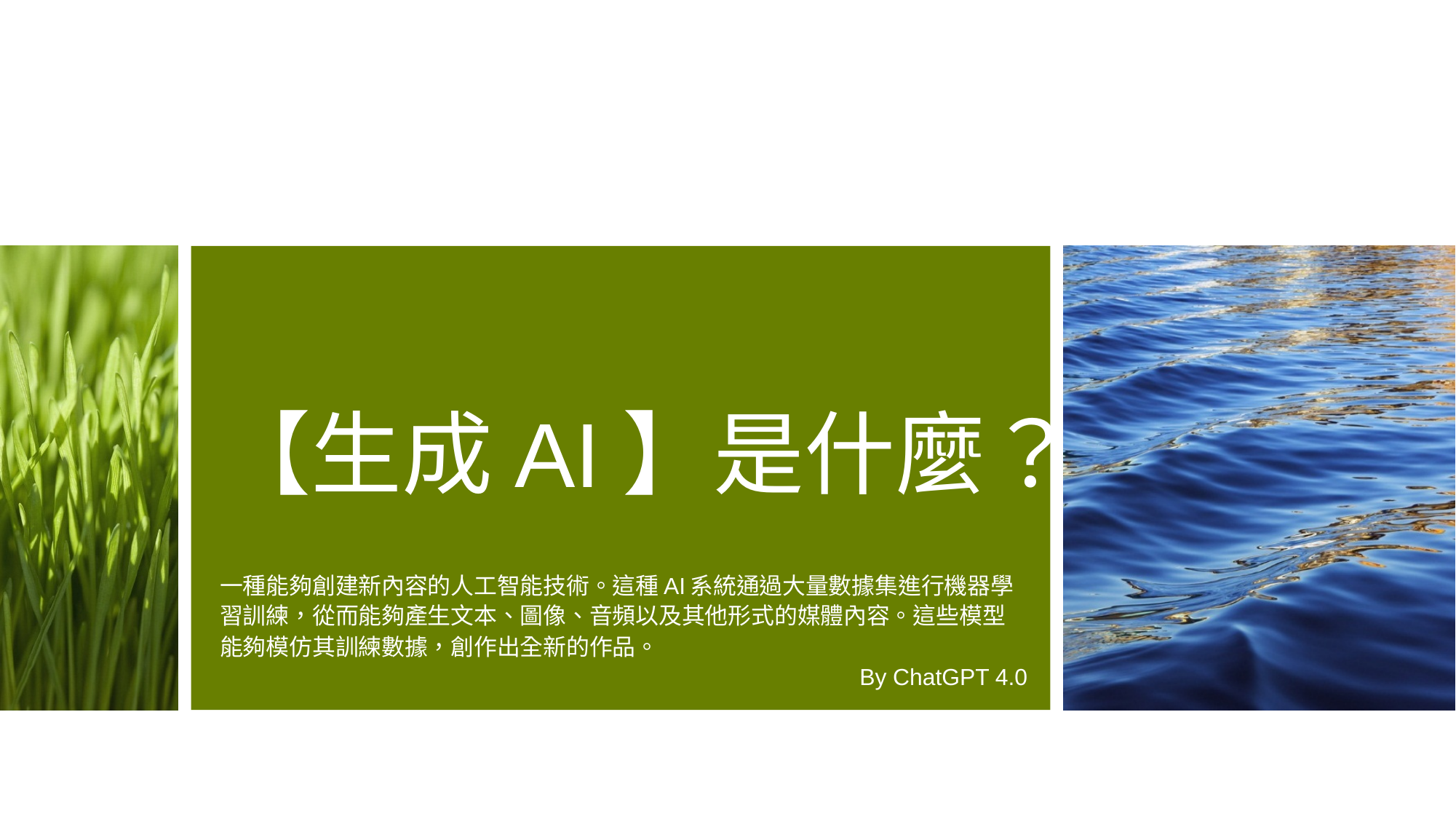

# 【生成AI】是什麼？
一種能夠創建新內容的人工智能技術。這種AI系統通過大量數據集進行機器學習訓練，從而能夠產生文本、圖像、音頻以及其他形式的媒體內容。這些模型能夠模仿其訓練數據，創作出全新的作品。
By ChatGPT 4.0